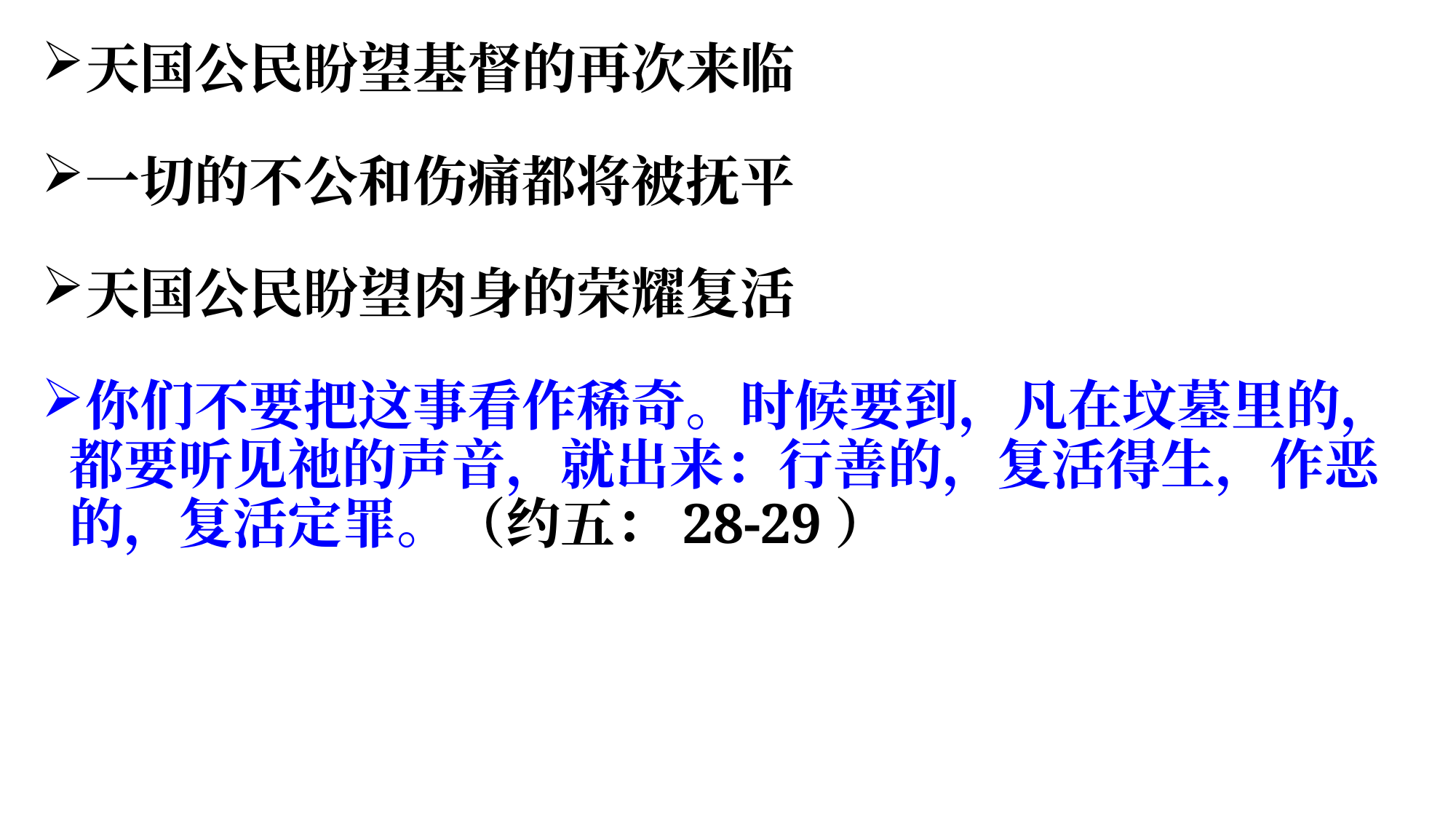

天国公民盼望基督的再次来临

一切的不公和伤痛都将被抚平

天国公民盼望肉身的荣耀复活

你们不要把这事看作稀奇。时候要到，凡在坟墓里的，都要听见祂的声音，就出来：行善的，复活得生，作恶的，复活定罪。（约五：28-29）